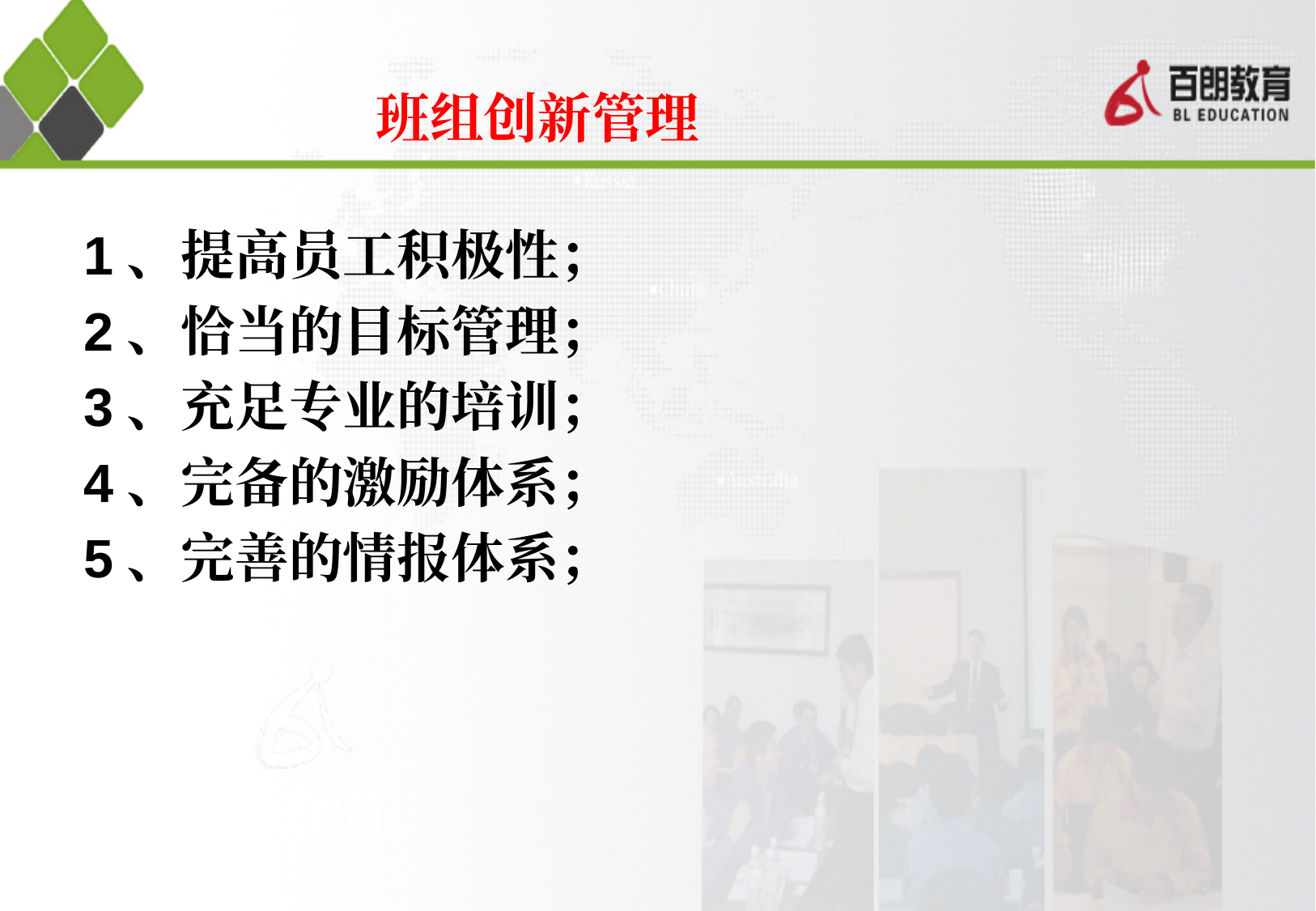

# 班组创新管理
1、提高员工积极性；
2、恰当的目标管理；
3、充足专业的培训；
4、完备的激励体系；
5、完善的情报体系；